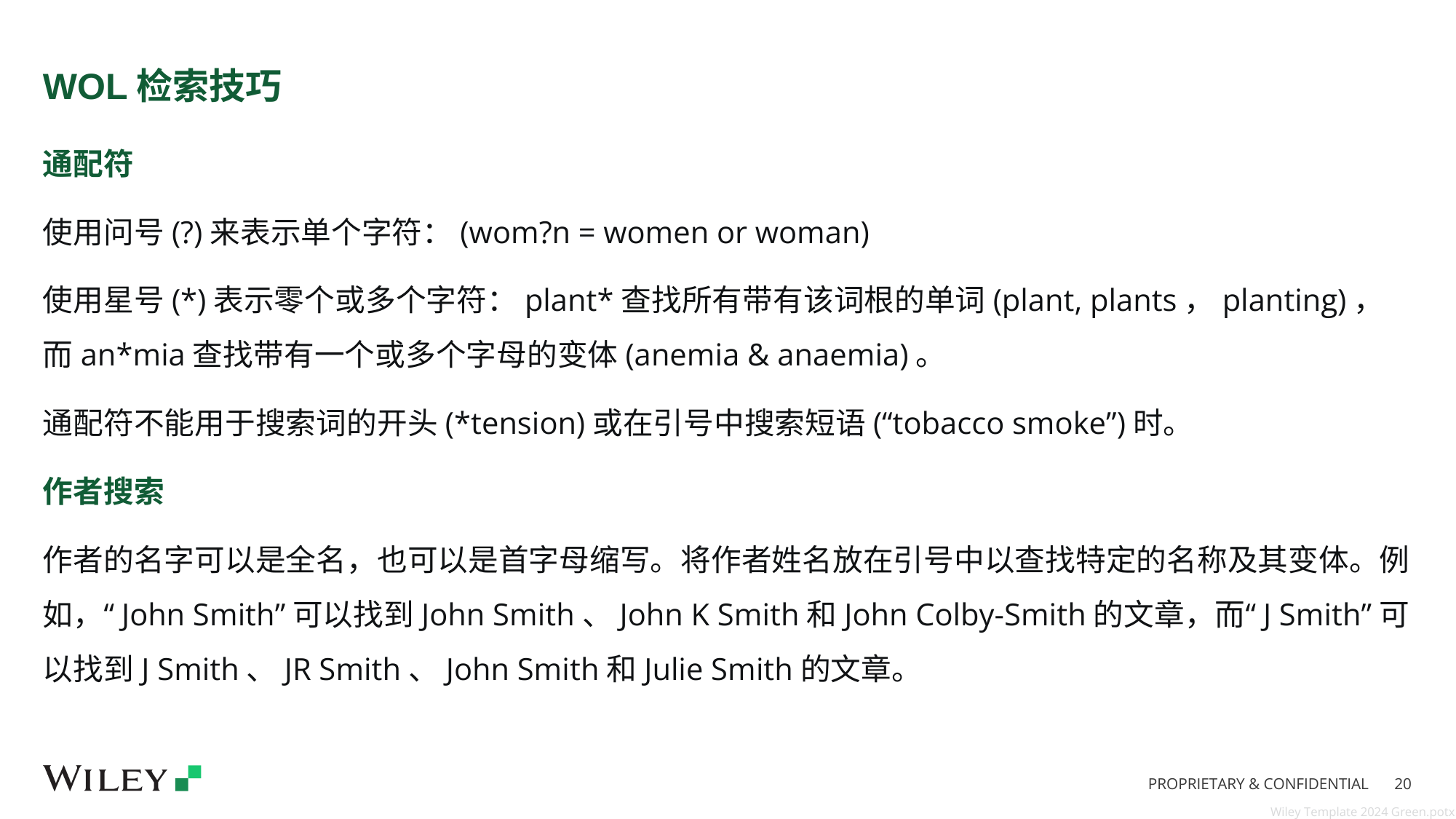

# WOL检索技巧
通配符
使用问号(?)来表示单个字符：(wom?n = women or woman)
使用星号(*)表示零个或多个字符：plant*查找所有带有该词根的单词(plant, plants，planting)，而an*mia查找带有一个或多个字母的变体(anemia & anaemia)。
通配符不能用于搜索词的开头(*tension)或在引号中搜索短语(“tobacco smoke”)时。
作者搜索
作者的名字可以是全名，也可以是首字母缩写。将作者姓名放在引号中以查找特定的名称及其变体。例如，“John Smith”可以找到John Smith、John K Smith和John Colby-Smith的文章，而“J Smith”可以找到J Smith、JR Smith、John Smith和Julie Smith的文章。

PROPRIETARY & CONFIDENTIAL